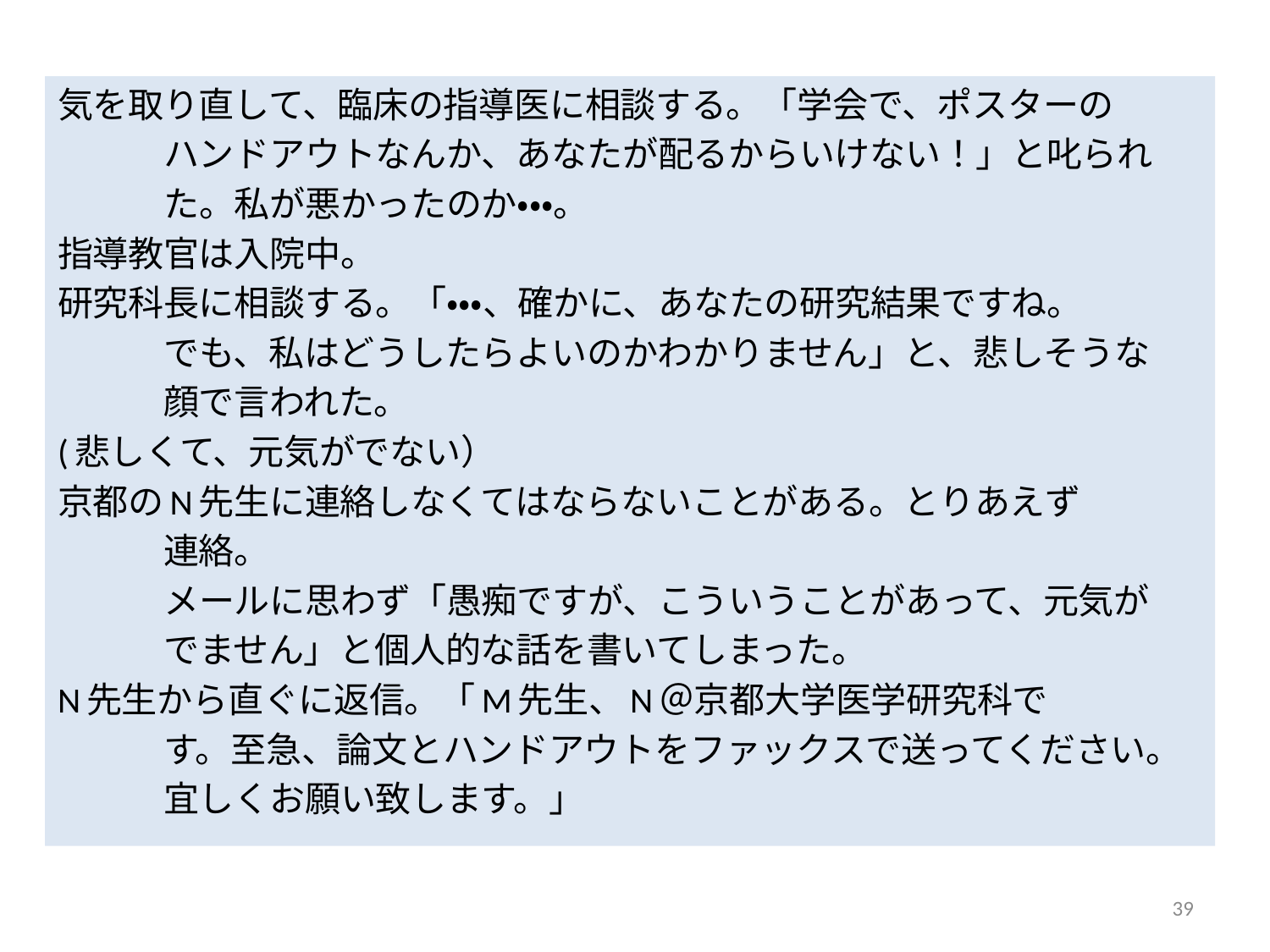

気を取り直して、臨床の指導医に相談する。「学会で、ポスターの
　　　ハンドアウトなんか、あなたが配るからいけない！」と叱られ
　　　た。私が悪かったのか・・・。
指導教官は入院中。
研究科長に相談する。「・・・、確かに、あなたの研究結果ですね。
　　　でも、私はどうしたらよいのかわかりません」と、悲しそうな
　　　顔で言われた。
(悲しくて、元気がでない）
京都のN先生に連絡しなくてはならないことがある。とりあえず
　　　連絡。
　　　メールに思わず「愚痴ですが、こういうことがあって、元気が
　　　でません」と個人的な話を書いてしまった。
N先生から直ぐに返信。「M先生、N＠京都大学医学研究科で
　　　す。至急、論文とハンドアウトをファックスで送ってください。
　　　宜しくお願い致します。」

39